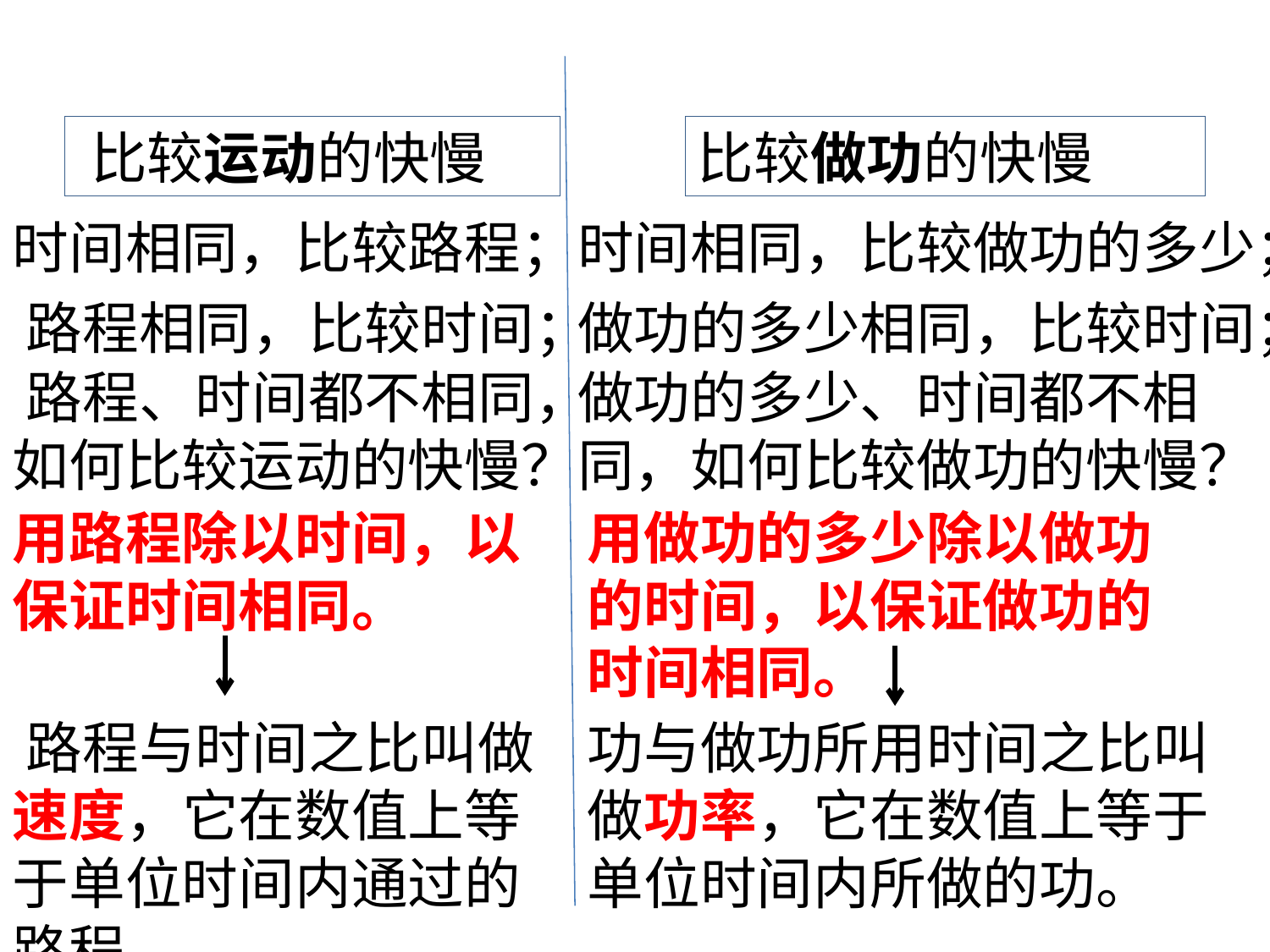

﻿比较运动的快慢
比较做功的快慢
时间相同，比较路程；
时间相同，比较做功的多少；
﻿路程相同，比较时间；
做功的多少相同，比较时间；
﻿路程、时间都不相同，如何比较运动的快慢？
做功的多少、时间都不相同，如何比较做功的快慢？
用路程除以时间，以保证时间相同。
用做功的多少除以做功的时间，以保证做功的时间相同。
﻿路程与时间之比叫做速度，它在数值上等于单位时间内通过的路程。
功与做功所用时间之比叫做功率，它在数值上等于单位时间内所做的功。